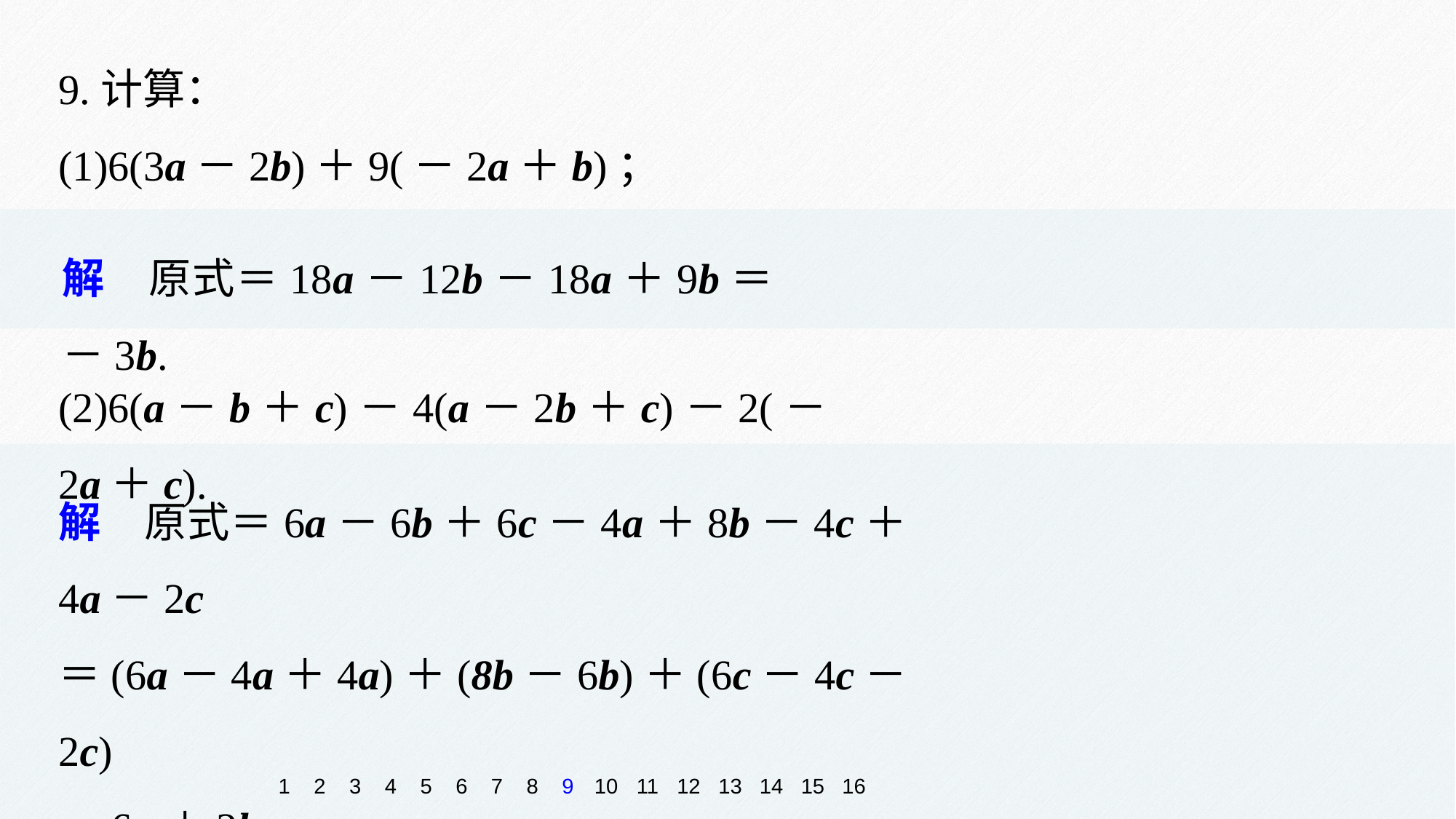

9.计算：
(1)6(3a－2b)＋9(－2a＋b)；

解　原式＝18a－12b－18a＋9b＝－3b.
(2)6(a－b＋c)－4(a－2b＋c)－2(－2a＋c).
解　原式＝6a－6b＋6c－4a＋8b－4c＋4a－2c
＝(6a－4a＋4a)＋(8b－6b)＋(6c－4c－2c)
＝6a＋2b.
1
2
3
4
5
6
7
8
9
10
11
12
13
14
15
16